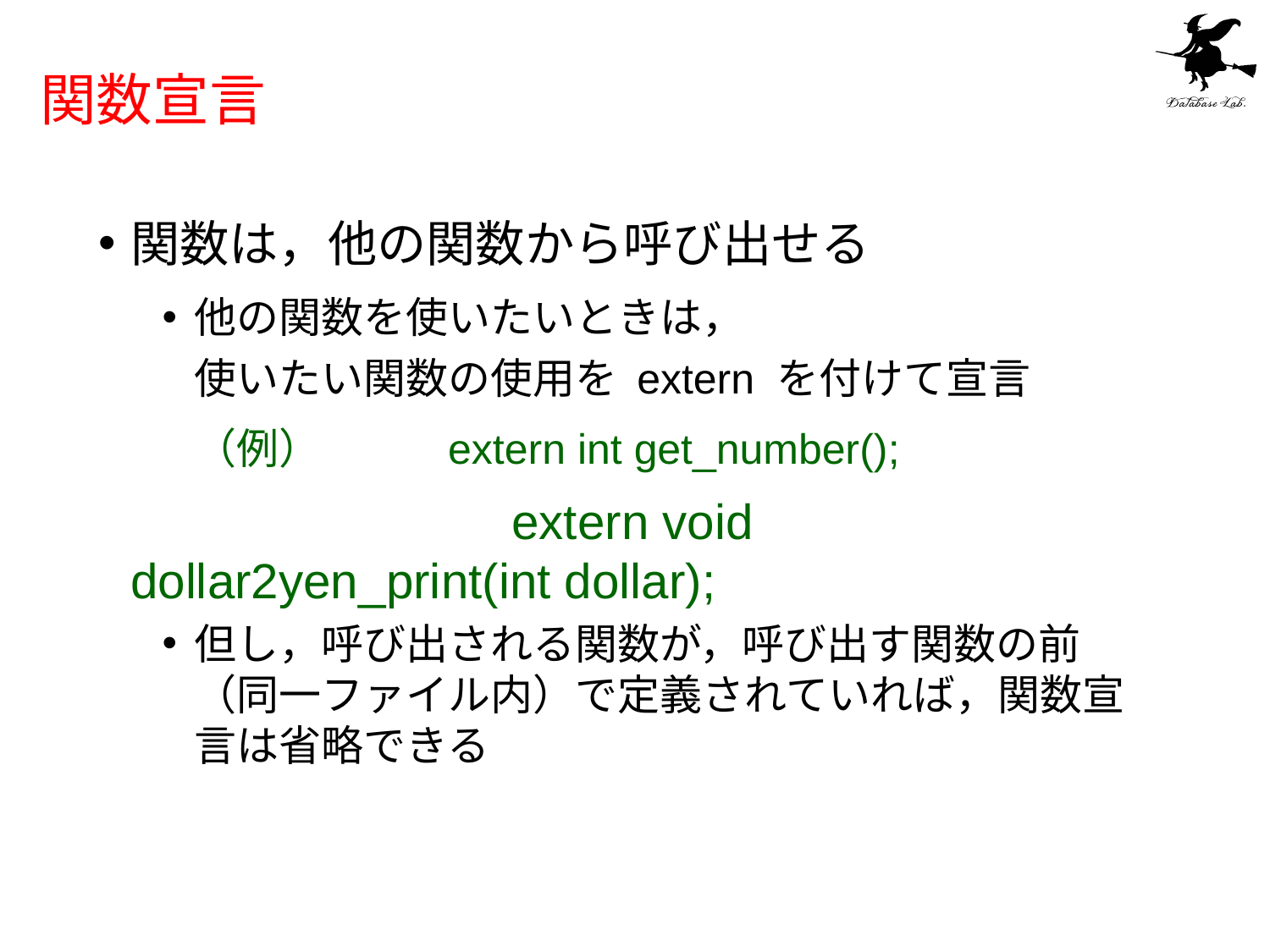

# 関数宣言
関数は，他の関数から呼び出せる
他の関数を使いたいときは，
使いたい関数の使用を extern を付けて宣言
	（例） 	extern int get_number();
		　　　	extern void dollar2yen_print(int dollar);
但し，呼び出される関数が，呼び出す関数の前（同一ファイル内）で定義されていれば，関数宣言は省略できる